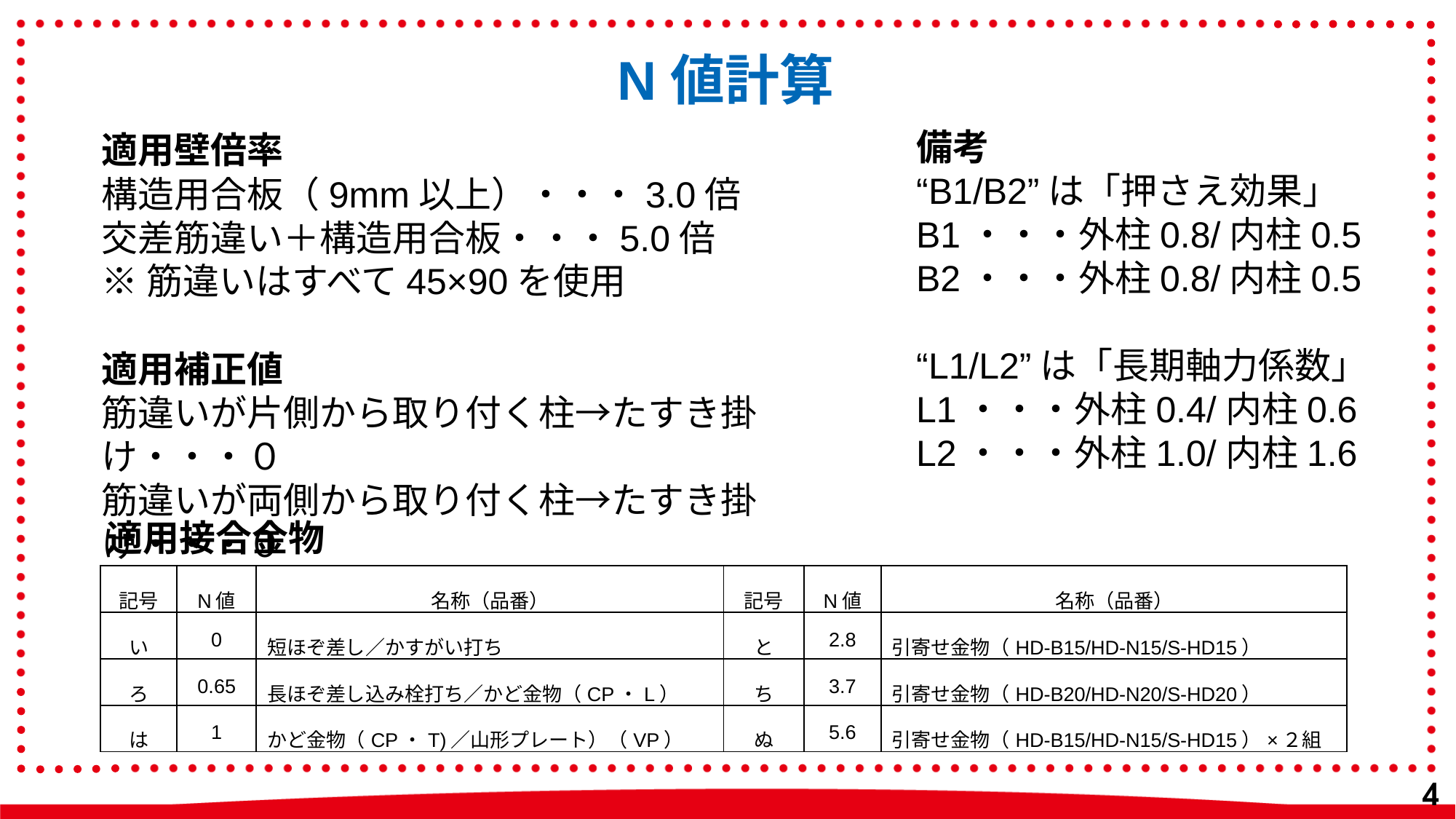

N値計算

備考
“B1/B2”は「押さえ効果」
B1・・・外柱0.8/内柱0.5
B2・・・外柱0.8/内柱0.5

“L1/L2”は「長期軸力係数」
L1・・・外柱0.4/内柱0.6
L2・・・外柱1.0/内柱1.6
適用壁倍率
構造用合板（9mm以上）・・・3.0倍
交差筋違い＋構造用合板・・・5.0倍
※筋違いはすべて45×90を使用

適用補正値
筋違いが片側から取り付く柱→たすき掛け・・・０
筋違いが両側から取り付く柱→たすき掛け・・・０
適用接合金物
| 記号 | N値 | 名称（品番） | 記号 | N値 | 名称（品番） |
| --- | --- | --- | --- | --- | --- |
| い | 0 | 短ほぞ差し／かすがい打ち | と | 2.8 | 引寄せ金物（HD‐B15/HD‐N15/S-HD15） |
| ろ | 0.65 | 長ほぞ差し込み栓打ち／かど金物（CP・L） | ち | 3.7 | 引寄せ金物（HD‐B20/HD‐N20/S-HD20） |
| は | 1 | かど金物（CP・T)／山形プレート）（VP） | ぬ | 5.6 | 引寄せ金物（HD‐B15/HD‐N15/S-HD15）×２組 |

48